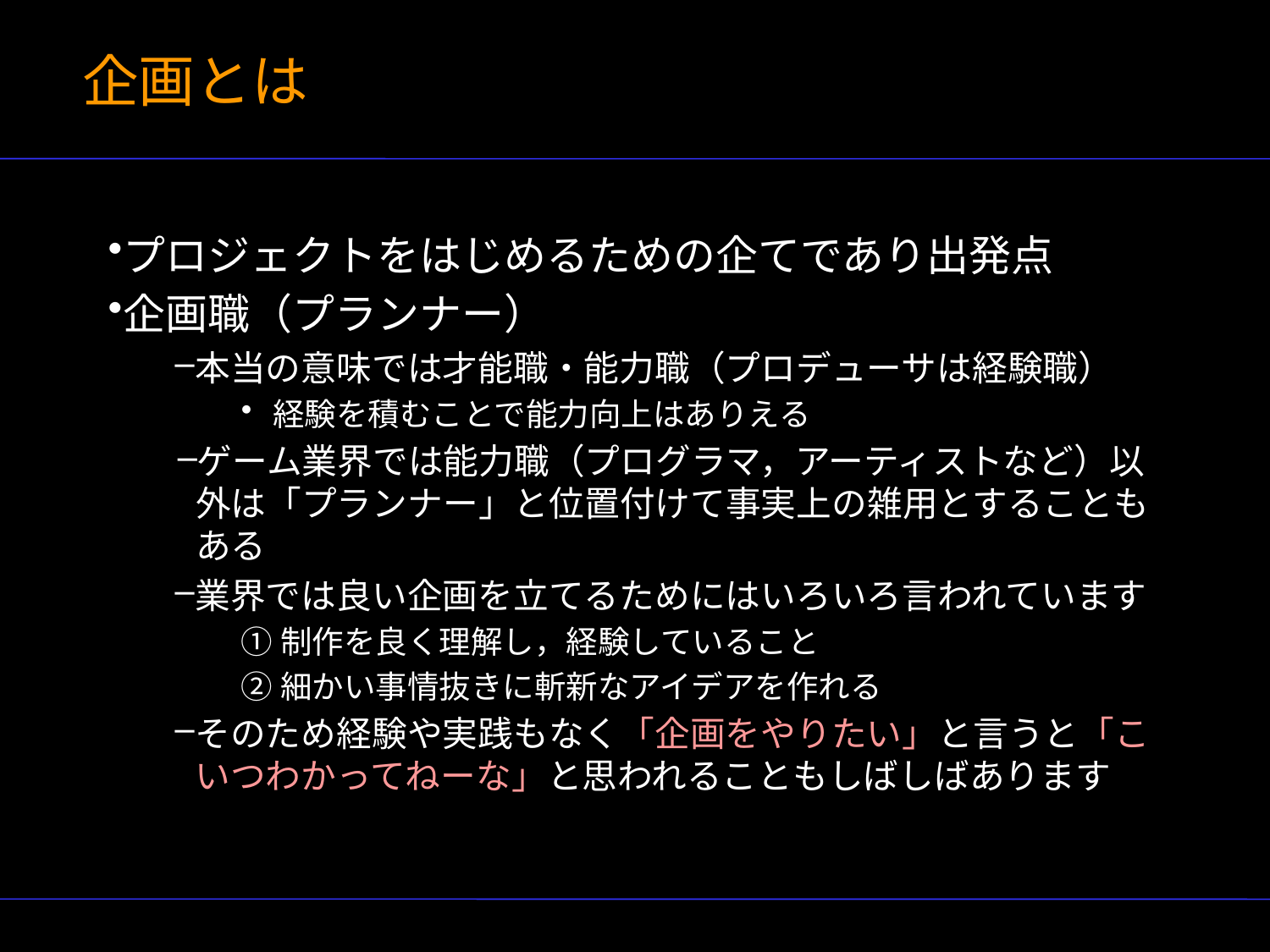

# 企画とは
プロジェクトをはじめるための企てであり出発点
企画職（プランナー）
本当の意味では才能職・能力職（プロデューサは経験職）
経験を積むことで能力向上はありえる
ゲーム業界では能力職（プログラマ，アーティストなど）以外は「プランナー」と位置付けて事実上の雑用とすることもある
業界では良い企画を立てるためにはいろいろ言われています
①制作を良く理解し，経験していること
②細かい事情抜きに斬新なアイデアを作れる
そのため経験や実践もなく「企画をやりたい」と言うと「こいつわかってねーな」と思われることもしばしばあります